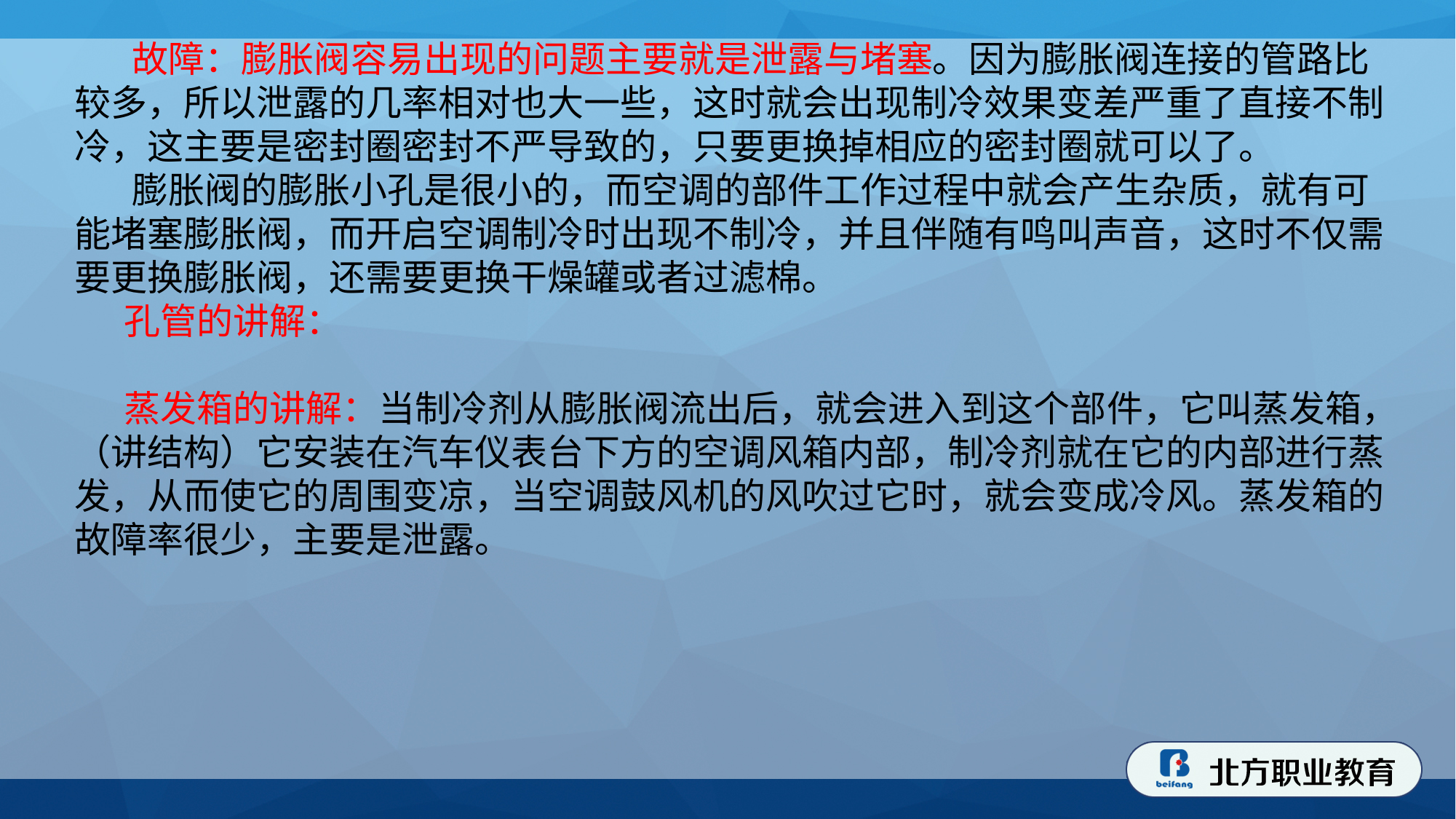

故障：膨胀阀容易出现的问题主要就是泄露与堵塞。因为膨胀阀连接的管路比较多，所以泄露的几率相对也大一些，这时就会出现制冷效果变差严重了直接不制冷，这主要是密封圈密封不严导致的，只要更换掉相应的密封圈就可以了。
      膨胀阀的膨胀小孔是很小的，而空调的部件工作过程中就会产生杂质，就有可能堵塞膨胀阀，而开启空调制冷时出现不制冷，并且伴随有鸣叫声音，这时不仅需要更换膨胀阀，还需要更换干燥罐或者过滤棉。
     孔管的讲解：

     蒸发箱的讲解：当制冷剂从膨胀阀流出后，就会进入到这个部件，它叫蒸发箱，（讲结构）它安装在汽车仪表台下方的空调风箱内部，制冷剂就在它的内部进行蒸发，从而使它的周围变凉，当空调鼓风机的风吹过它时，就会变成冷风。蒸发箱的故障率很少，主要是泄露。